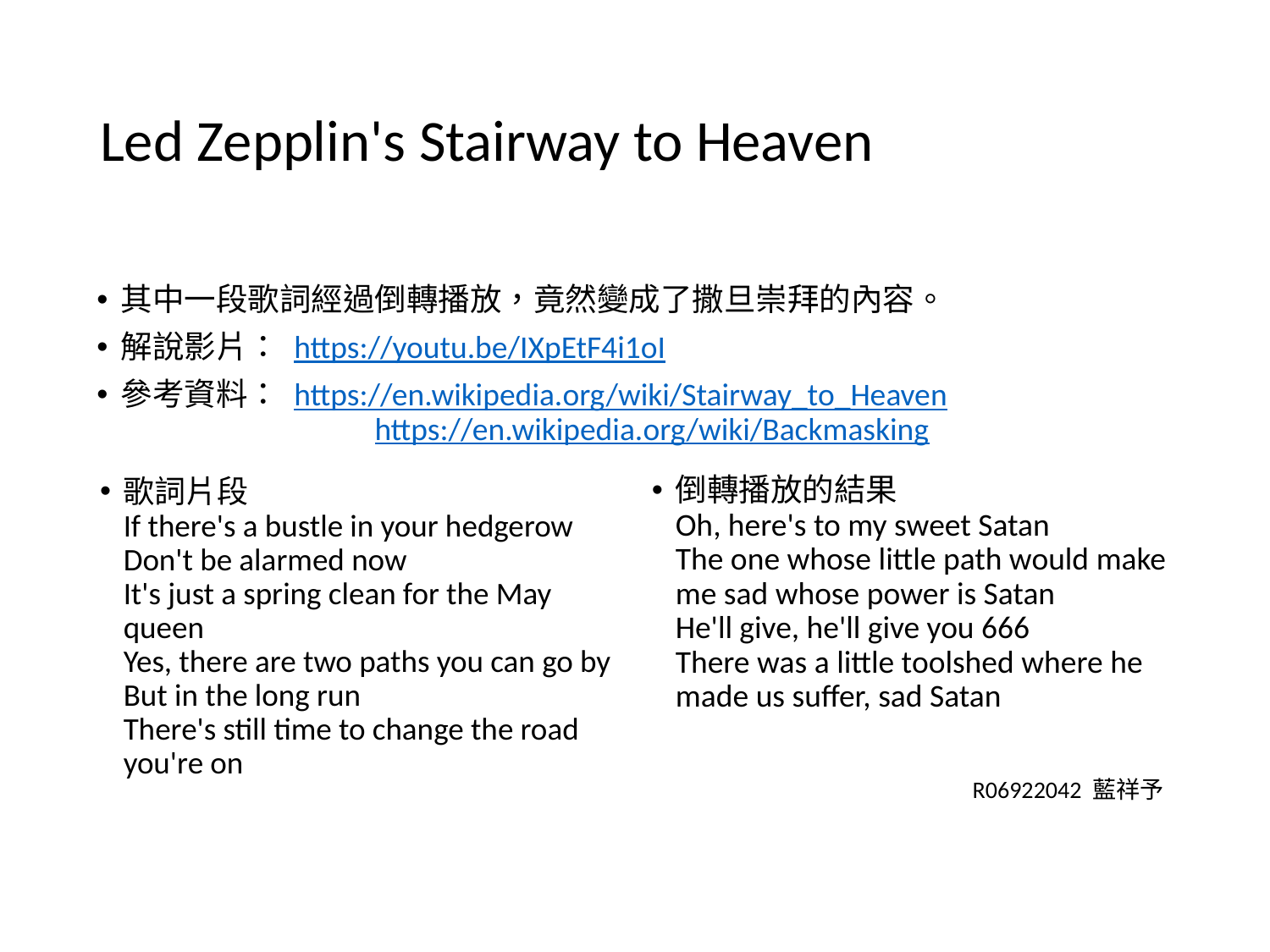

# Led Zepplin's Stairway to Heaven
其中一段歌詞經過倒轉播放，竟然變成了撒旦崇拜的內容。
解說影片： https://youtu.be/IXpEtF4i1oI
參考資料： https://en.wikipedia.org/wiki/Stairway_to_Heaven
		https://en.wikipedia.org/wiki/Backmasking
倒轉播放的結果
Oh, here's to my sweet Satan
The one whose little path would make me sad whose power is Satan
He'll give, he'll give you 666
There was a little toolshed where he made us suffer, sad Satan
歌詞片段
If there's a bustle in your hedgerow
Don't be alarmed now
It's just a spring clean for the May queen
Yes, there are two paths you can go by
But in the long run
There's still time to change the road you're on
R06922042 藍祥予